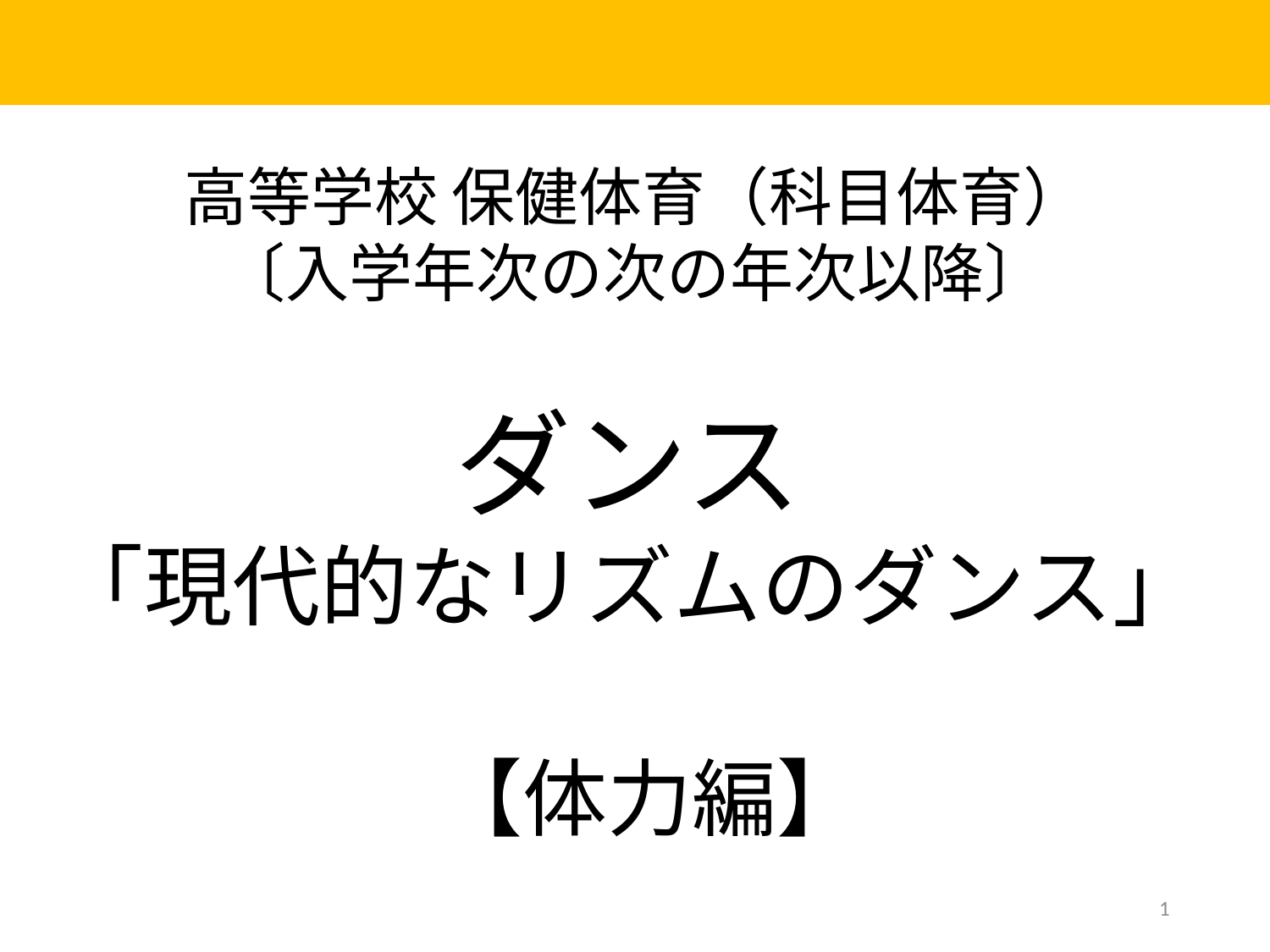

高等学校 保健体育（科目体育）
〔入学年次の次の年次以降〕
ダンス
「現代的なリズムのダンス」

【体力編】
1